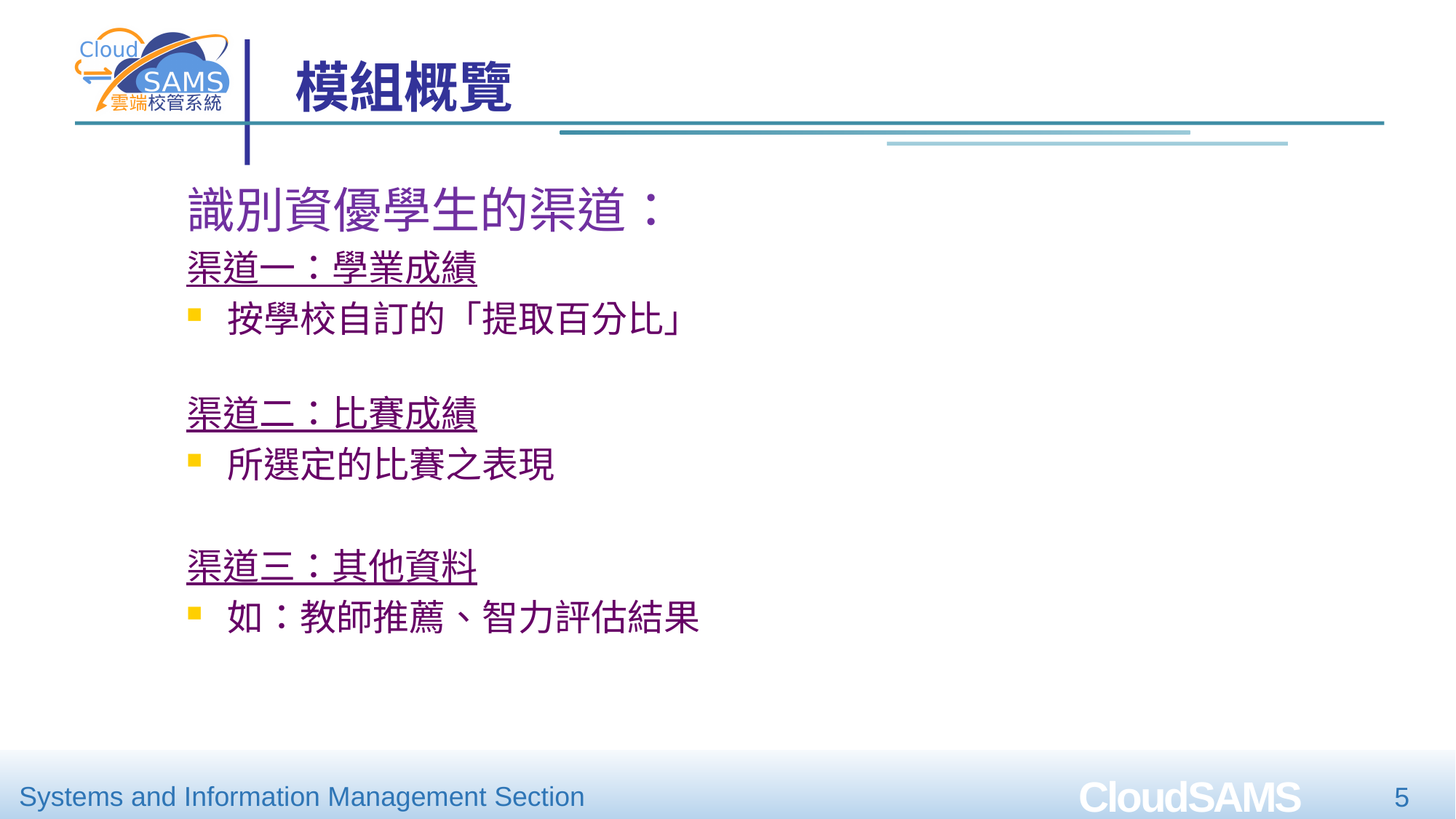

# 模組概覽
識別資優學生的渠道：
渠道一：學業成績
按學校自訂的「提取百分比」
渠道二：比賽成績
所選定的比賽之表現

渠道三：其他資料
如：教師推薦、智力評估結果

5